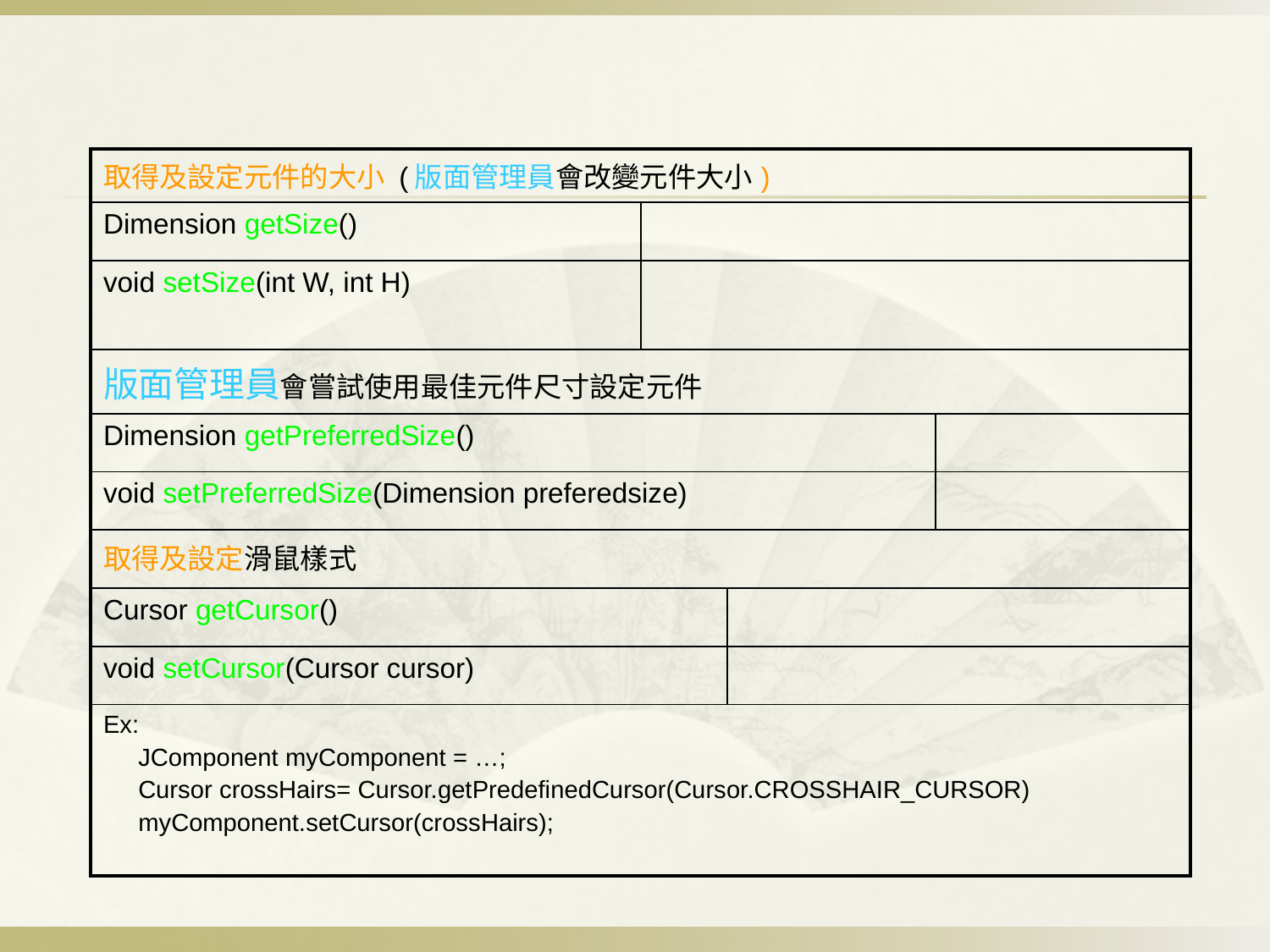

| 取得及設定元件的大小 (版面管理員會改變元件大小) |  |  |  |
| --- | --- | --- | --- |
| Dimension getSize() |  |  |  |
| void setSize(int W, int H) |  |  |  |
| 版面管理員會嘗試使用最佳元件尺寸設定元件 |  |  |  |
| Dimension getPreferredSize() |  |  |  |
| void setPreferredSize(Dimension preferedsize) |  |  |  |
| 取得及設定滑鼠樣式 |  |  |  |
| Cursor getCursor() |  |  |  |
| void setCursor(Cursor cursor) |  |  |  |
| Ex: JComponent myComponent = …; Cursor crossHairs= Cursor.getPredefinedCursor(Cursor.CROSSHAIR\_CURSOR) myComponent.setCursor(crossHairs); |  |  |  |